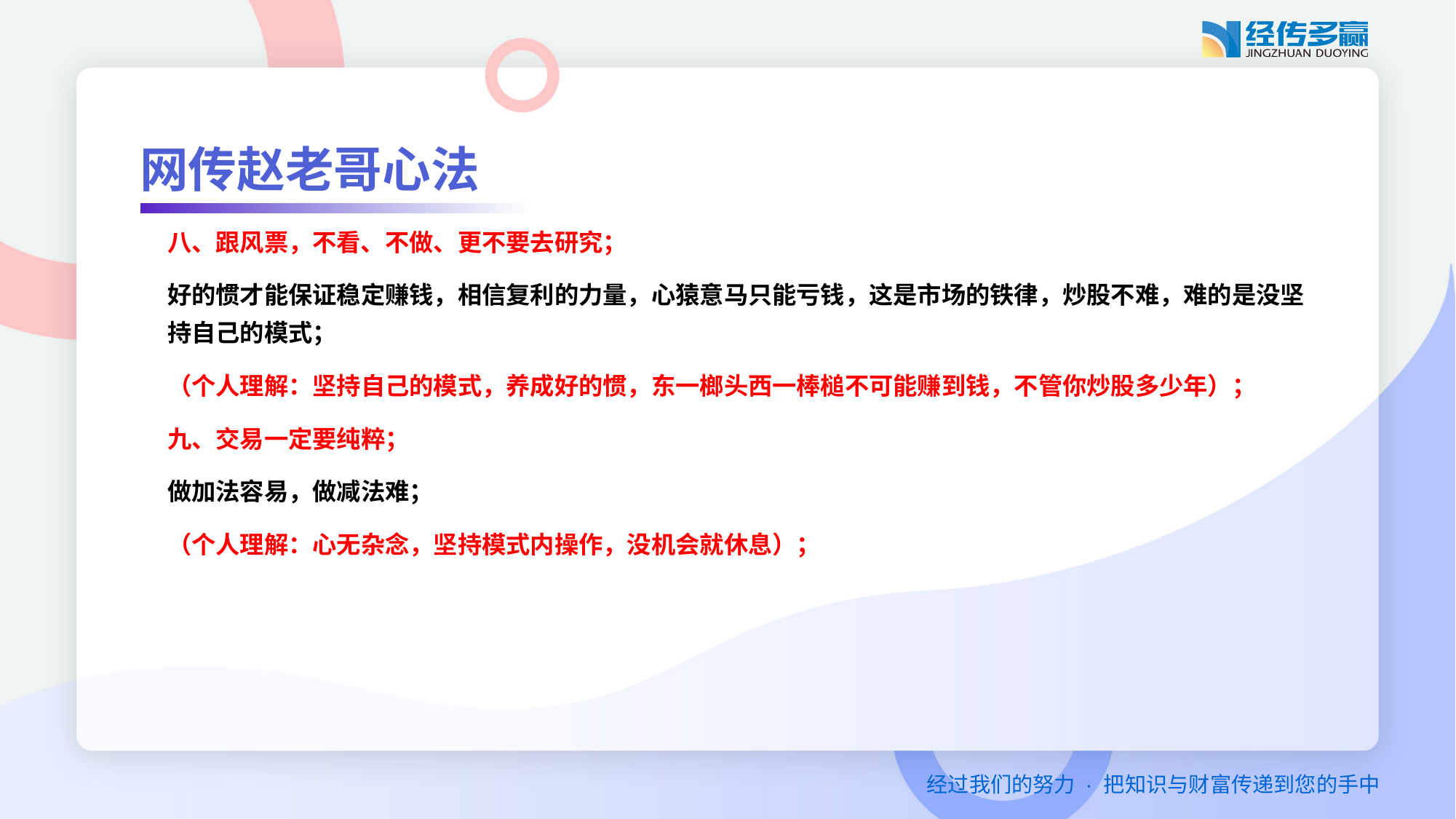

网传赵老哥心法

八、跟风票，不看、不做、更不要去研究；
好的惯才能保证稳定赚钱，相信复利的力量，心猿意马只能亏钱，这是市场的铁律，炒股不难，难的是没坚持自己的模式；
（个人理解：坚持自己的模式，养成好的惯，东一榔头西一棒槌不可能赚到钱，不管你炒股多少年）；
九、交易一定要纯粹；
做加法容易，做减法难；
（个人理解：心无杂念，坚持模式内操作，没机会就休息）；